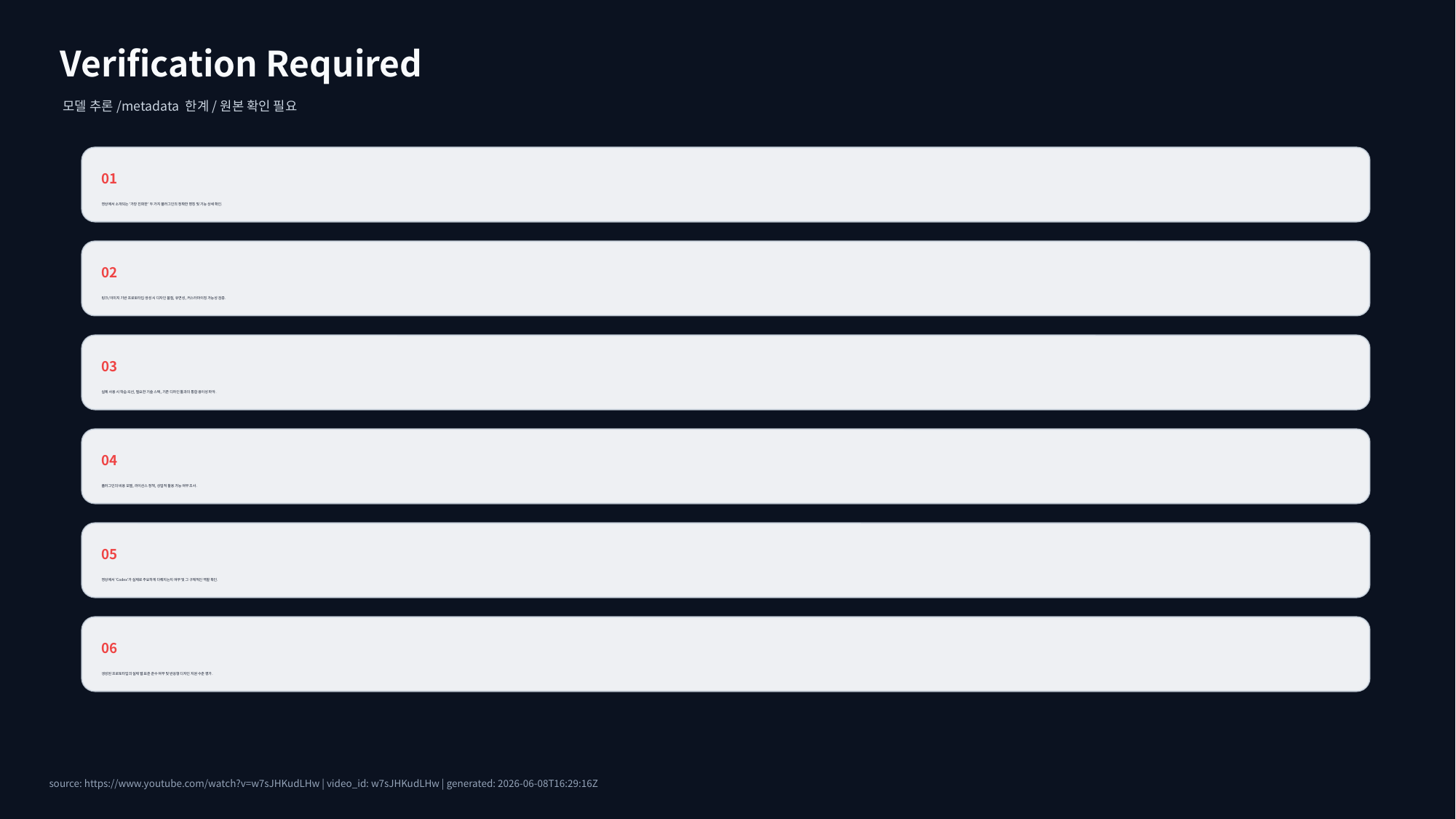

Verification Required
모델 추론/metadata 한계/원본 확인 필요

01
영상에서 소개되는 '가장 진화한' 두 가지 플러그인의 정확한 명칭 및 기능 상세 확인.

02
링크/이미지 기반 프로토타입 생성 시 디자인 품질, 유연성, 커스터마이징 가능성 검증.

03
실제 사용 시 학습 곡선, 필요한 기술 스택, 기존 디자인 툴과의 통합 용이성 파악.

04
플러그인의 비용 모델, 라이선스 정책, 상업적 활용 가능 여부 조사.

05
영상에서 'Codex'가 실제로 주요하게 다뤄지는지 여부 및 그 구체적인 역할 확인.

06
생성된 프로토타입의 실제 웹 표준 준수 여부 및 반응형 디자인 지원 수준 평가.
source: https://www.youtube.com/watch?v=w7sJHKudLHw | video_id: w7sJHKudLHw | generated: 2026-06-08T16:29:16Z